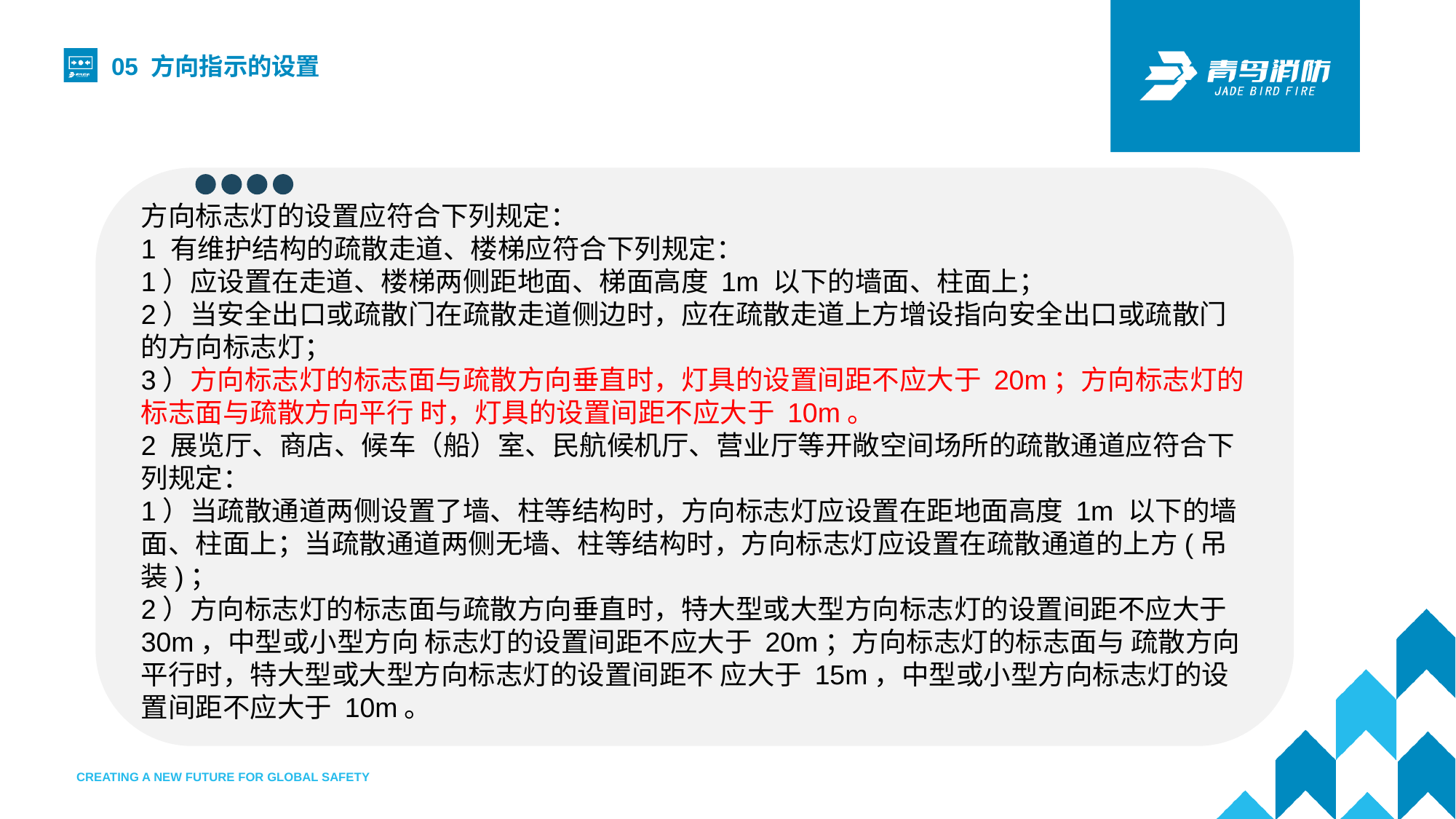

05 方向指示的设置

方向标志灯的设置应符合下列规定：
1 有维护结构的疏散走道、楼梯应符合下列规定：
1）应设置在走道、楼梯两侧距地面、梯面高度 1m 以下的墙面、柱面上；
2）当安全出口或疏散门在疏散走道侧边时，应在疏散走道上方增设指向安全出口或疏散门的方向标志灯；
3）方向标志灯的标志面与疏散方向垂直时，灯具的设置间距不应大于 20m；方向标志灯的标志面与疏散方向平行 时，灯具的设置间距不应大于 10m。
2 展览厅、商店、候车（船）室、民航候机厅、营业厅等开敞空间场所的疏散通道应符合下列规定：
1）当疏散通道两侧设置了墙、柱等结构时，方向标志灯应设置在距地面高度 1m 以下的墙面、柱面上；当疏散通道两侧无墙、柱等结构时，方向标志灯应设置在疏散通道的上方(吊装)；
2）方向标志灯的标志面与疏散方向垂直时，特大型或大型方向标志灯的设置间距不应大于 30m，中型或小型方向 标志灯的设置间距不应大于 20m；方向标志灯的标志面与 疏散方向平行时，特大型或大型方向标志灯的设置间距不 应大于 15m，中型或小型方向标志灯的设置间距不应大于 10m。